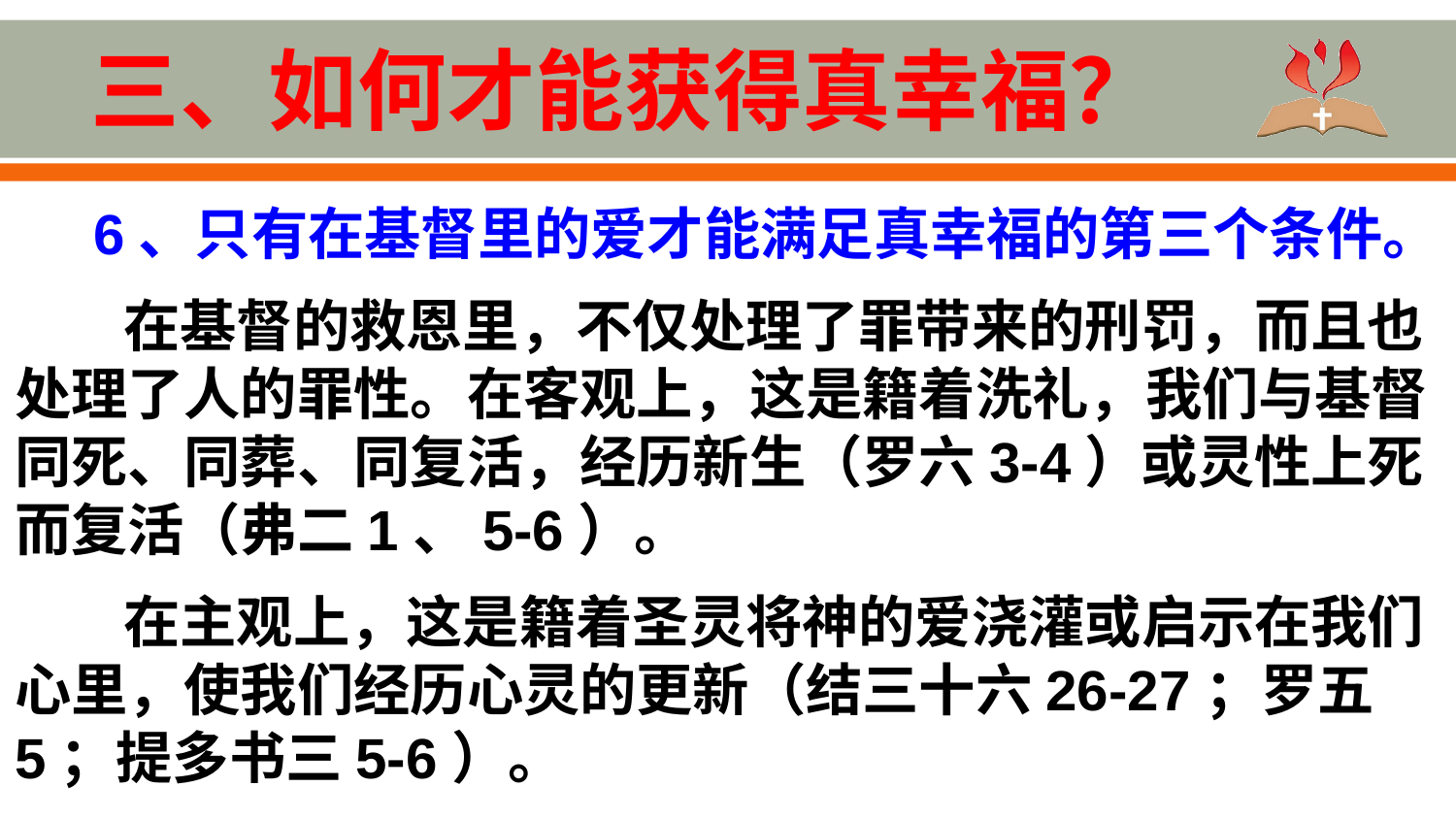

# 三、如何才能获得真幸福？
     6、只有在基督里的爱才能满足真幸福的第三个条件。
在基督的救恩里，不仅处理了罪带来的刑罚，而且也处理了人的罪性。在客观上，这是籍着洗礼，我们与基督同死、同葬、同复活，经历新生（罗六3-4）或灵性上死而复活（弗二1、5-6）。
在主观上，这是籍着圣灵将神的爱浇灌或启示在我们心里，使我们经历心灵的更新（结三十六26-27；罗五5；提多书三5-6）。